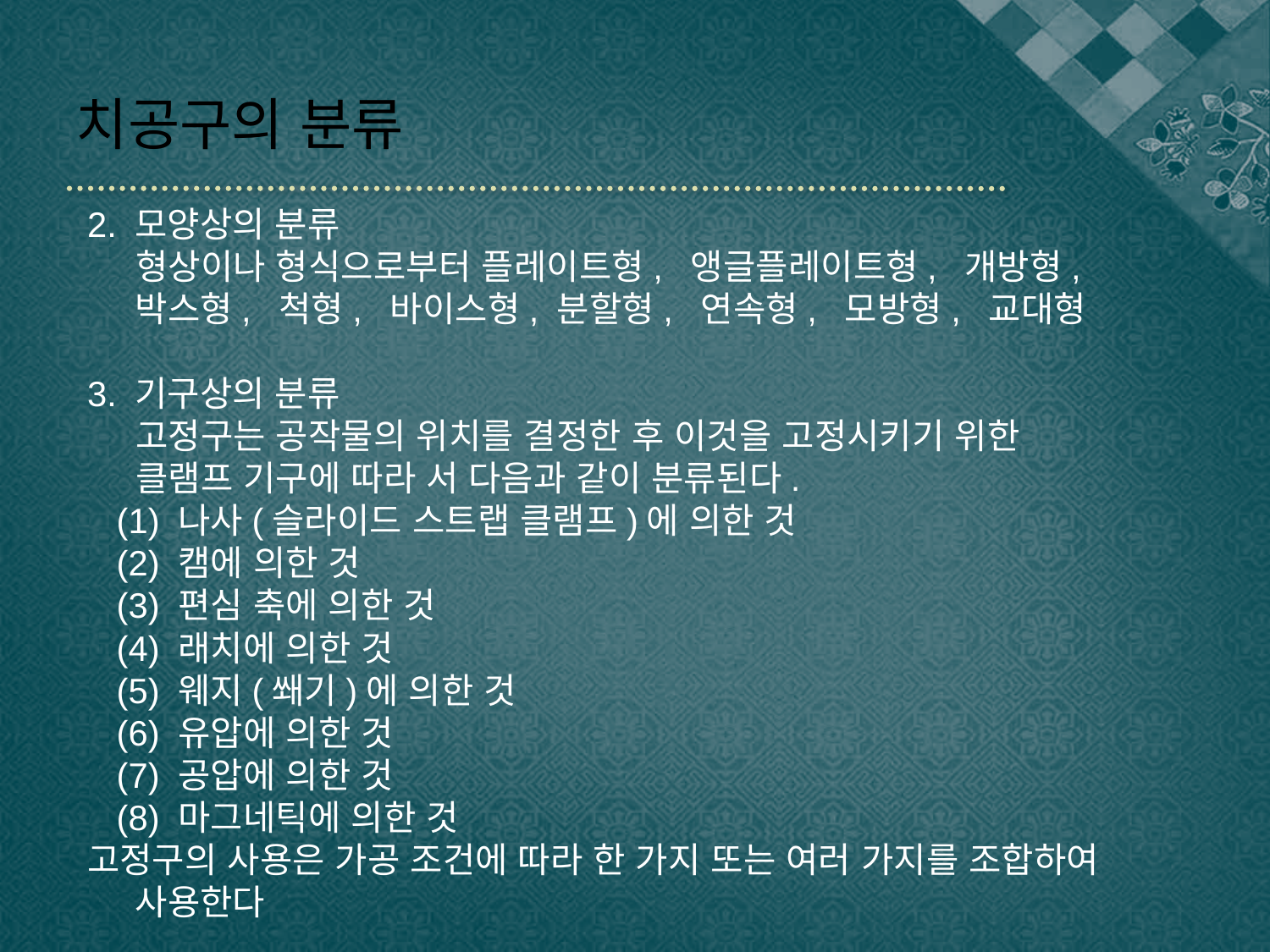

# 치공구의 분류
2. 모양상의 분류
    형상이나 형식으로부터 플레이트형,  앵글플레이트형,  개방형,  박스형,  척형,  바이스형, 분할형,  연속형,  모방형,  교대형

3. 기구상의 분류
    고정구는 공작물의 위치를 결정한 후 이것을 고정시키기 위한
    클램프 기구에 따라 서 다음과 같이 분류된다.
   (1) 나사(슬라이드 스트랩 클램프)에 의한 것
   (2) 캠에 의한 것
   (3) 편심 축에 의한 것
   (4) 래치에 의한 것
   (5) 웨지(쐐기)에 의한 것
   (6) 유압에 의한 것
   (7) 공압에 의한 것
   (8) 마그네틱에 의한 것
고정구의 사용은 가공 조건에 따라 한 가지 또는 여러 가지를 조합하여 사용한다